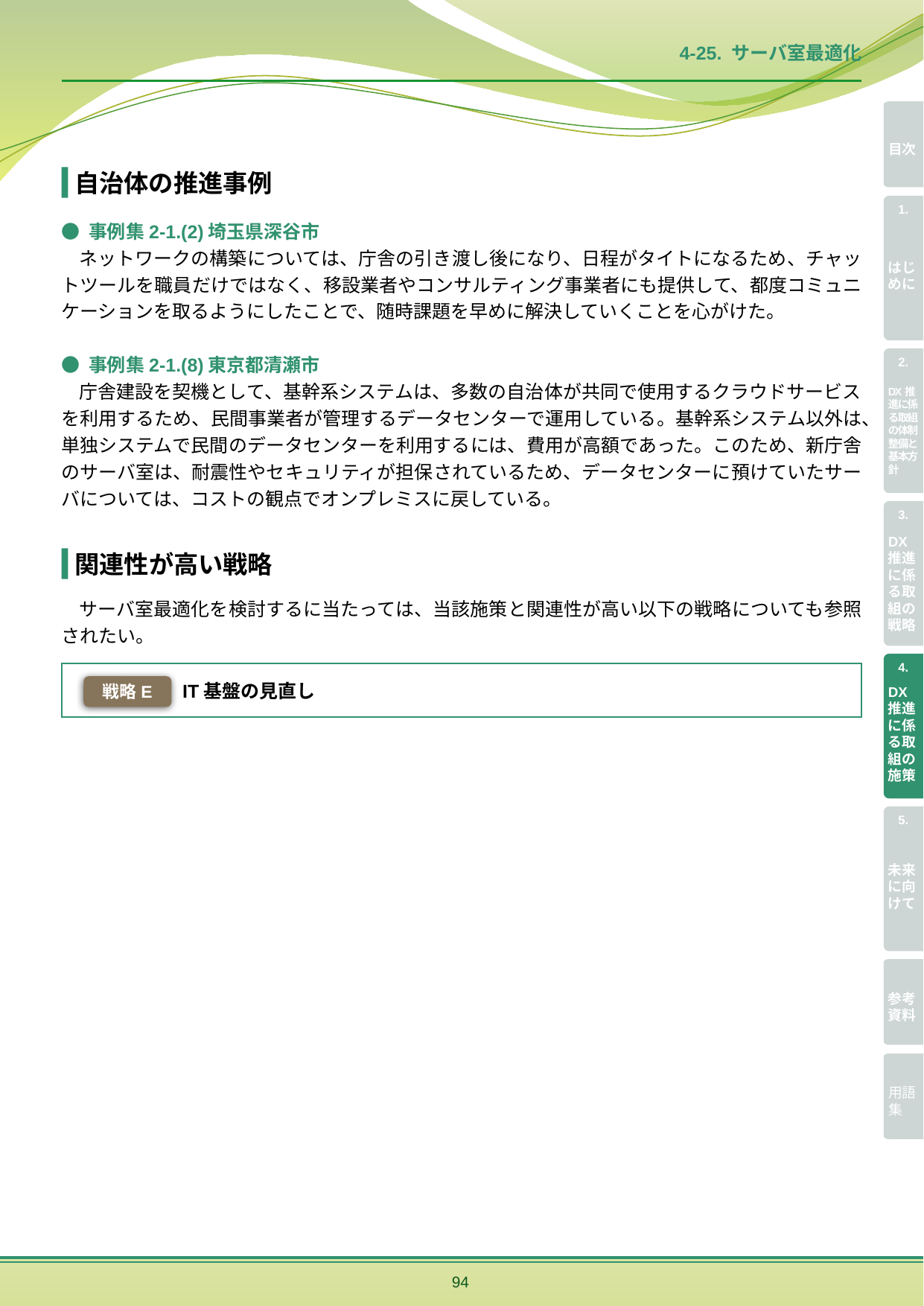

4-25. サーバ室最適化

自治体の推進事例
● 事例集2-1.(2)埼玉県深谷市
ネットワークの構築については、庁舎の引き渡し後になり、日程がタイトになるため、チャットツールを職員だけではなく、移設業者やコンサルティング事業者にも提供して、都度コミュニケーションを取るようにしたことで、随時課題を早めに解決していくことを心がけた。

● 事例集2-1.(8)東京都清瀬市
庁舎建設を契機として、基幹系システムは、多数の自治体が共同で使用するクラウドサービスを利用するため、民間事業者が管理するデータセンターで運用している。基幹系システム以外は、単独システムで民間のデータセンターを利用するには、費用が高額であった。このため、新庁舎のサーバ室は、耐震性やセキュリティが担保されているため、データセンターに預けていたサーバについては、コストの観点でオンプレミスに戻している。

関連性が高い戦略
サーバ室最適化を検討するに当たっては、当該施策と関連性が高い以下の戦略についても参照されたい。
IT基盤の見直し
戦略E
94